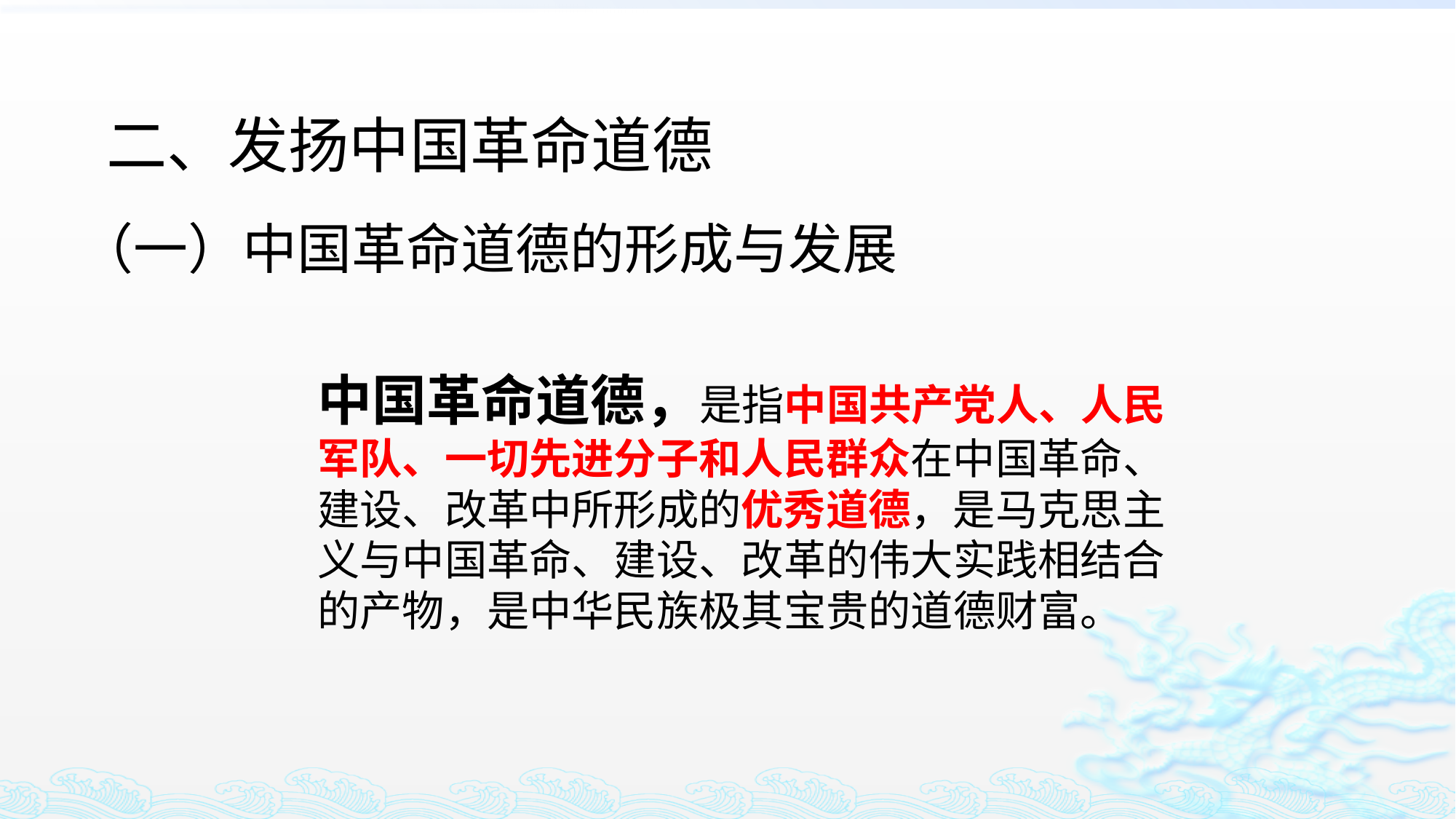

二、发扬中国革命道德
（一）中国革命道德的形成与发展
中国革命道德，是指中国共产党人、人民军队、一切先进分子和人民群众在中国革命、建设、改革中所形成的优秀道德，是马克思主义与中国革命、建设、改革的伟大实践相结合的产物，是中华民族极其宝贵的道德财富。